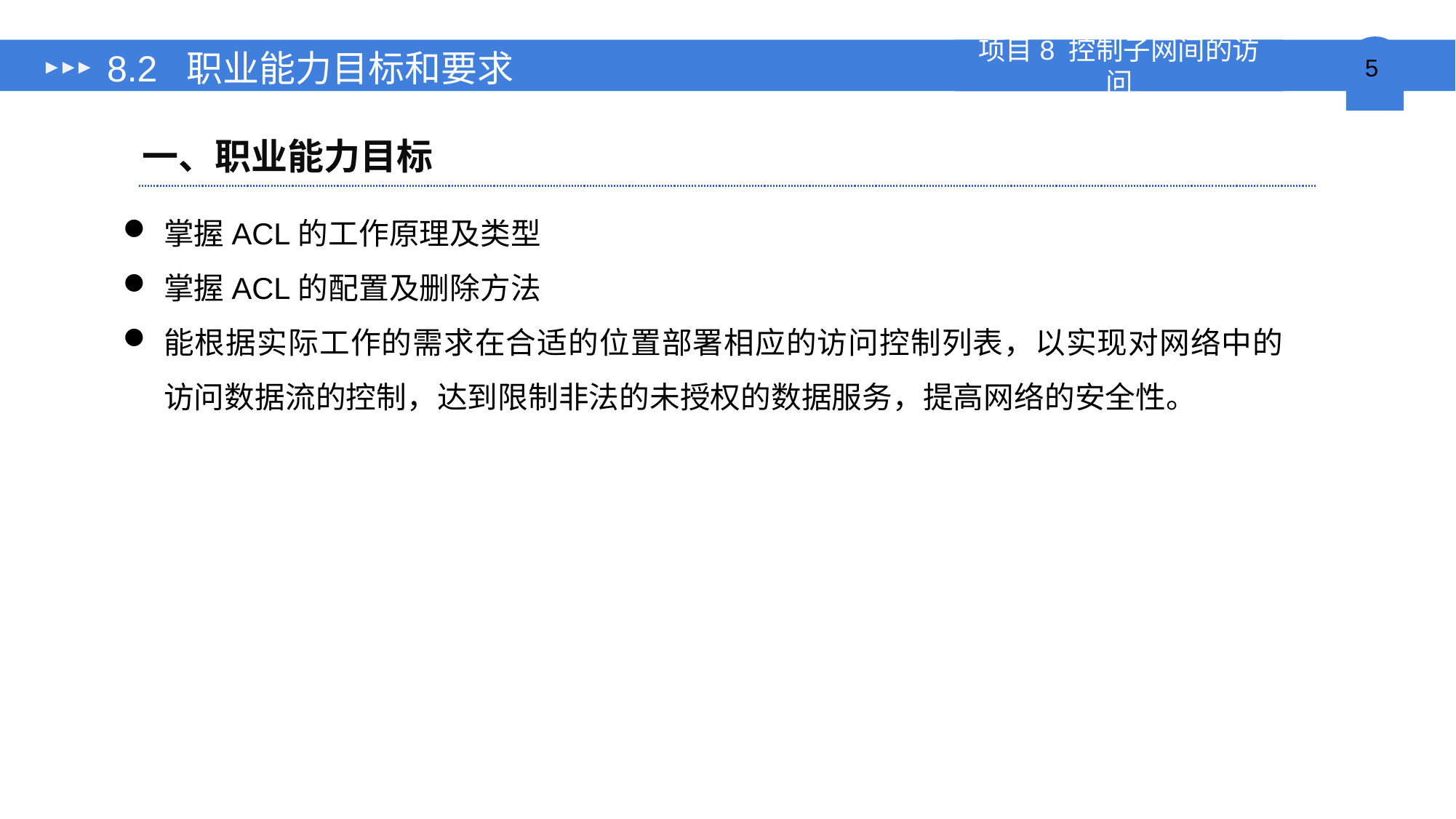

# 8.2  职业能力目标和要求
一、职业能力目标

掌握ACL的工作原理及类型
掌握ACL的配置及删除方法
能根据实际工作的需求在合适的位置部署相应的访问控制列表，以实现对网络中的访问数据流的控制，达到限制非法的未授权的数据服务，提高网络的安全性。